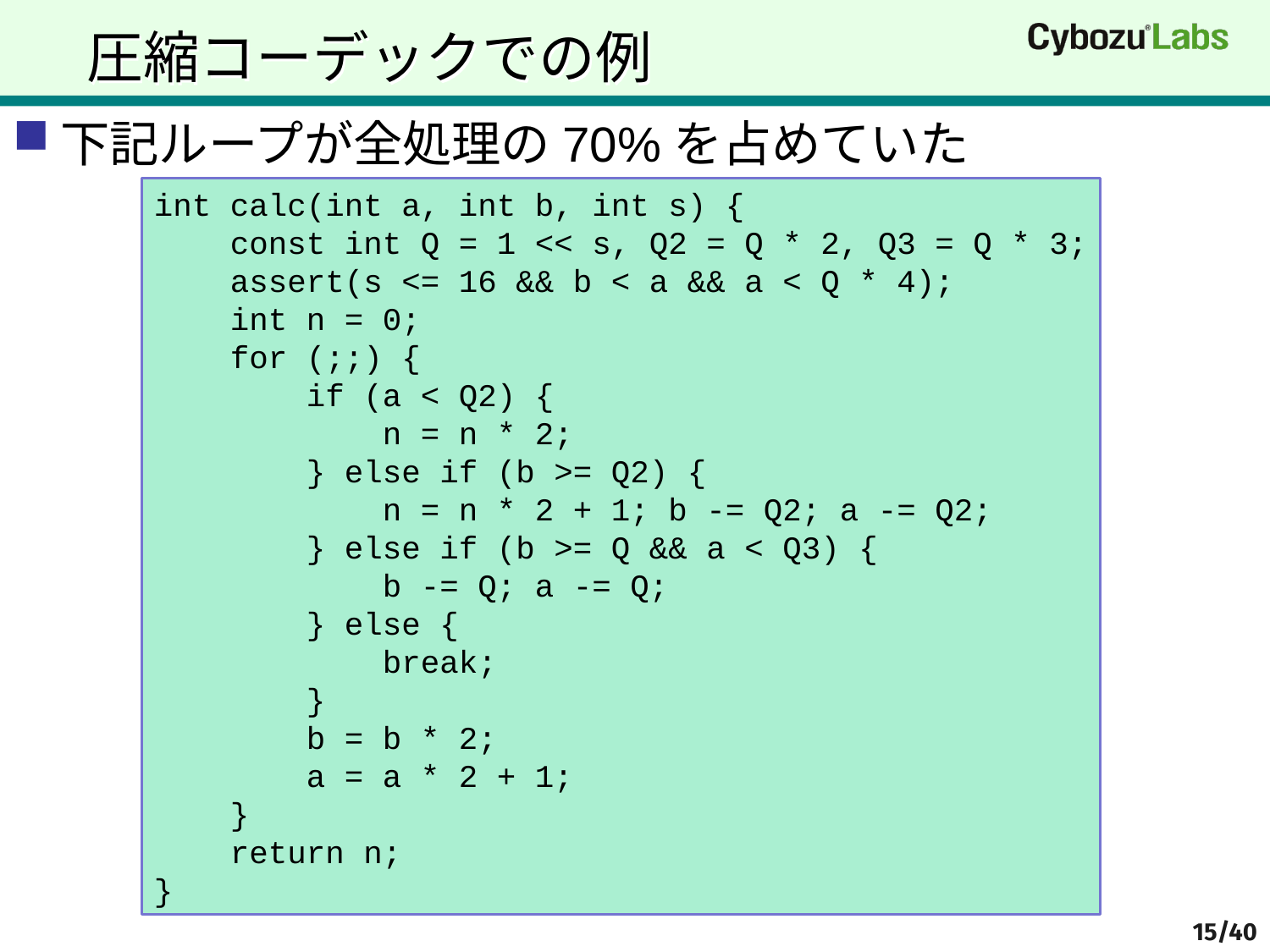

# 圧縮コーデックでの例
下記ループが全処理の70%を占めていた
int calc(int a, int b, int s) {
    const int Q = 1 << s, Q2 = Q * 2, Q3 = Q * 3;
    assert(s <= 16 && b < a && a < Q * 4);
    int n = 0;
    for (;;) {
        if (a < Q2) {
            n = n * 2;
        } else if (b >= Q2) {
            n = n * 2 + 1; b -= Q2; a -= Q2;
        } else if (b >= Q && a < Q3) {
            b -= Q; a -= Q;
        } else {
            break;
        }
        b = b * 2;
        a = a * 2 + 1;
    }
    return n;
}

15/40